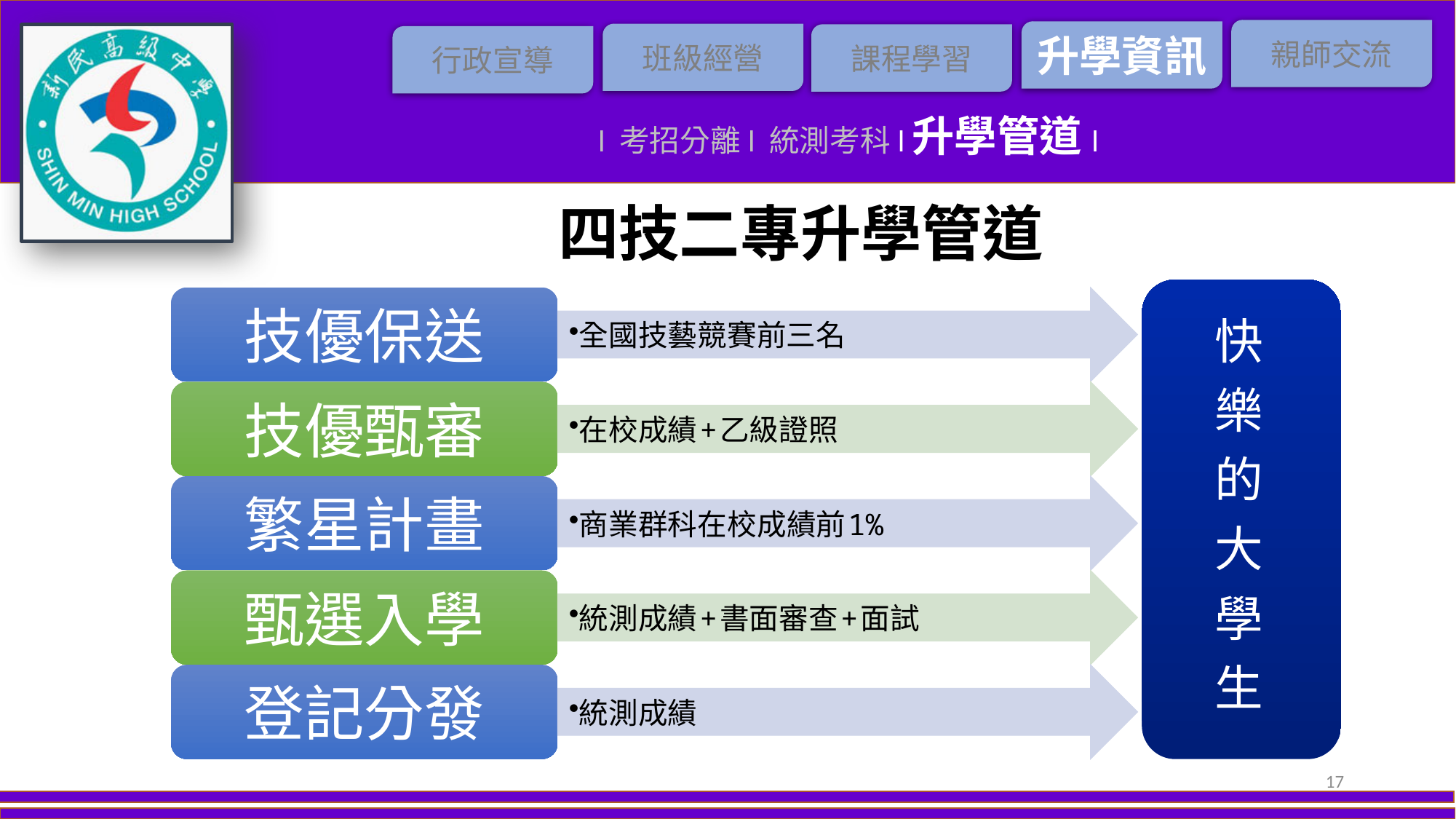

l 考招分離l 統測考科l升學管道l
四技二專升學管道
快
樂
的
大
學
生

技優保送
全國技藝競賽前三名
技優甄審
登記分發
統測成績
甄選入學
繁星計畫
在校成績+乙級證照
商業群科在校成績前1%
統測成績+書面審查+面試
17